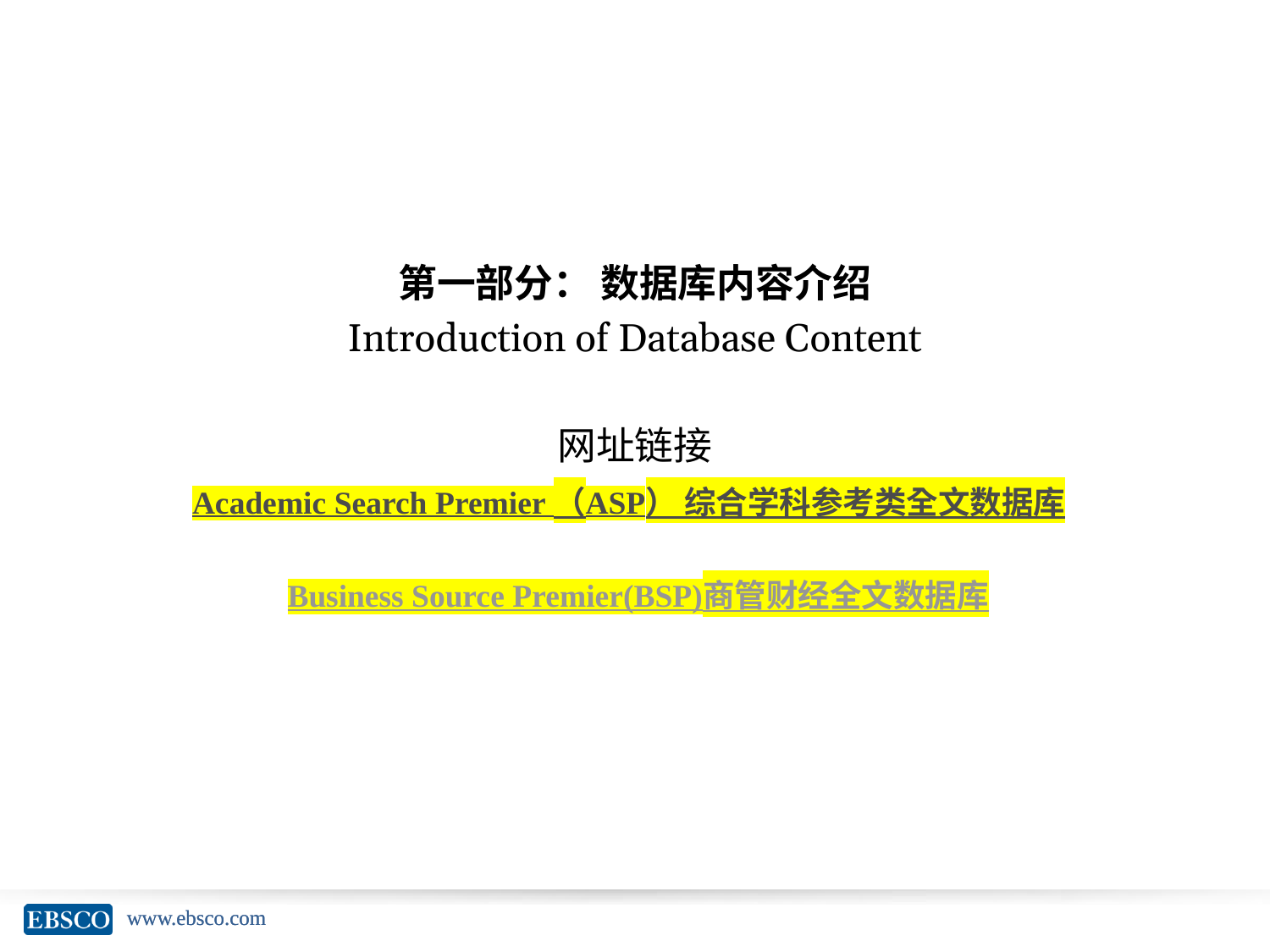

第一部分： 数据库内容介绍
Introduction of Database Content

网址链接
Academic Search Premier （ASP） 综合学科参考类全文数据库
Business Source Premier(BSP)商管财经全文数据库